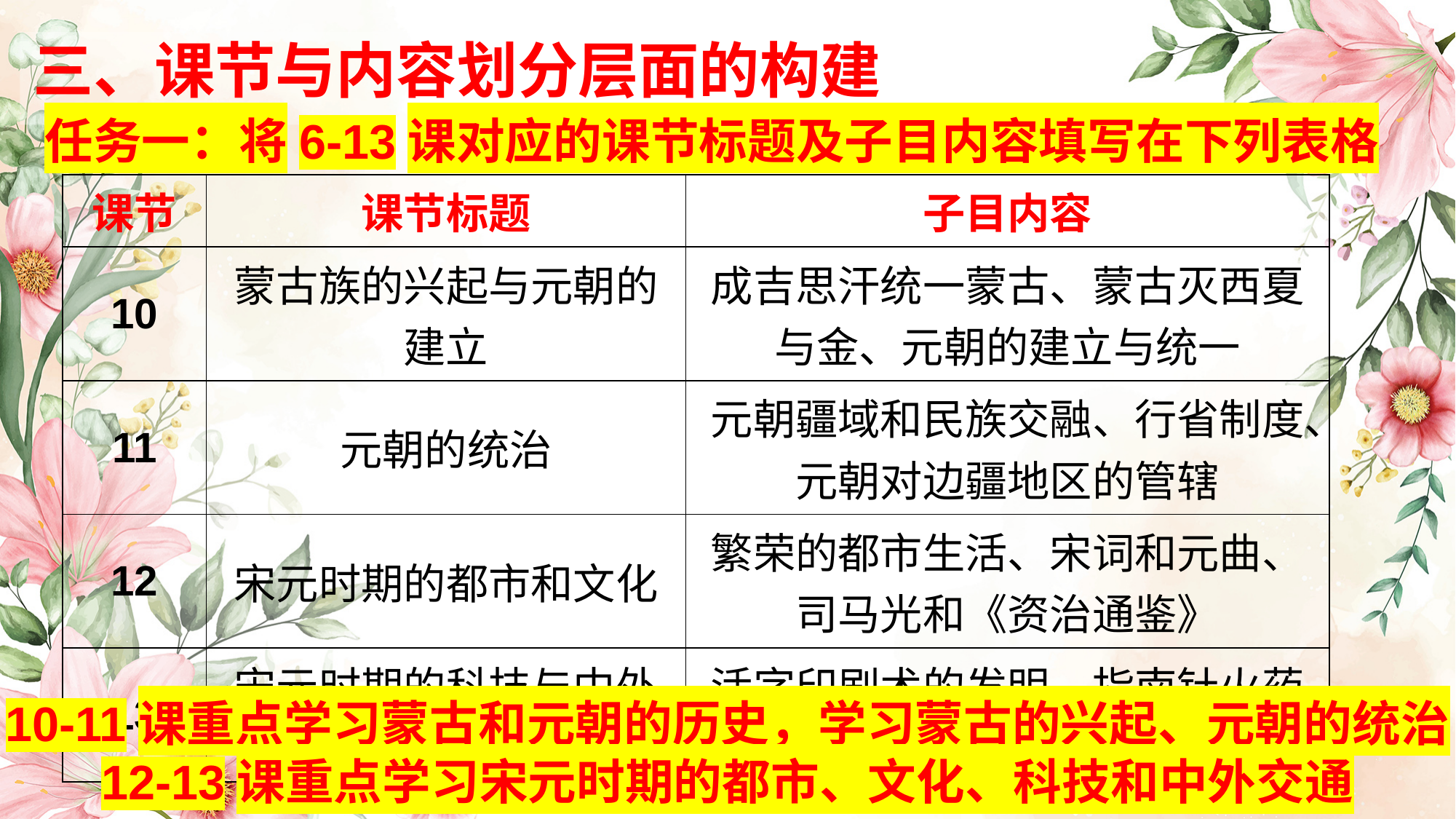

三、课节与内容划分层面的构建
任务一：将6-13课对应的课节标题及子目内容填写在下列表格
| 课节 | 课节标题 | 子目内容 |
| --- | --- | --- |
| 10 | 蒙古族的兴起与元朝的建立 | 成吉思汗统一蒙古、蒙古灭西夏与金、元朝的建立与统一 |
| 11 | 元朝的统治 | 元朝疆域和民族交融、行省制度、元朝对边疆地区的管辖 |
| 12 | 宋元时期的都市和文化 | 繁荣的都市生活、宋词和元曲、司马光和《资治通鉴》 |
| 13 | 宋元时期的科技与中外交通 | 活字印刷术的发明、指南针火药的应用、发达的中外交通 |
10-11课重点学习蒙古和元朝的历史，学习蒙古的兴起、元朝的统治
12-13课重点学习宋元时期的都市、文化、科技和中外交通